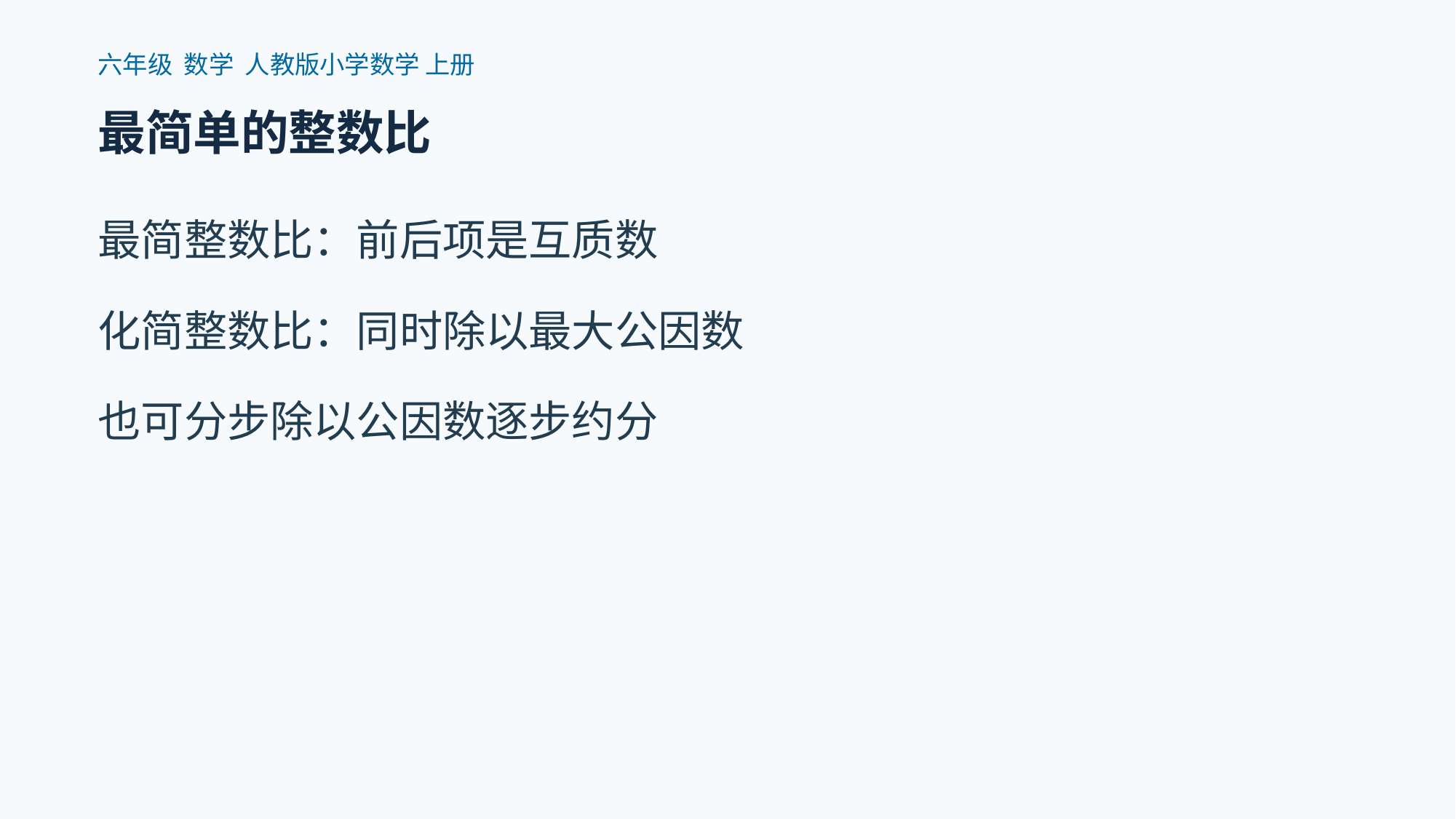

六年级  数学  人教版小学数学 上册
最简单的整数比
最简整数比：前后项是互质数
化简整数比：同时除以最大公因数
也可分步除以公因数逐步约分